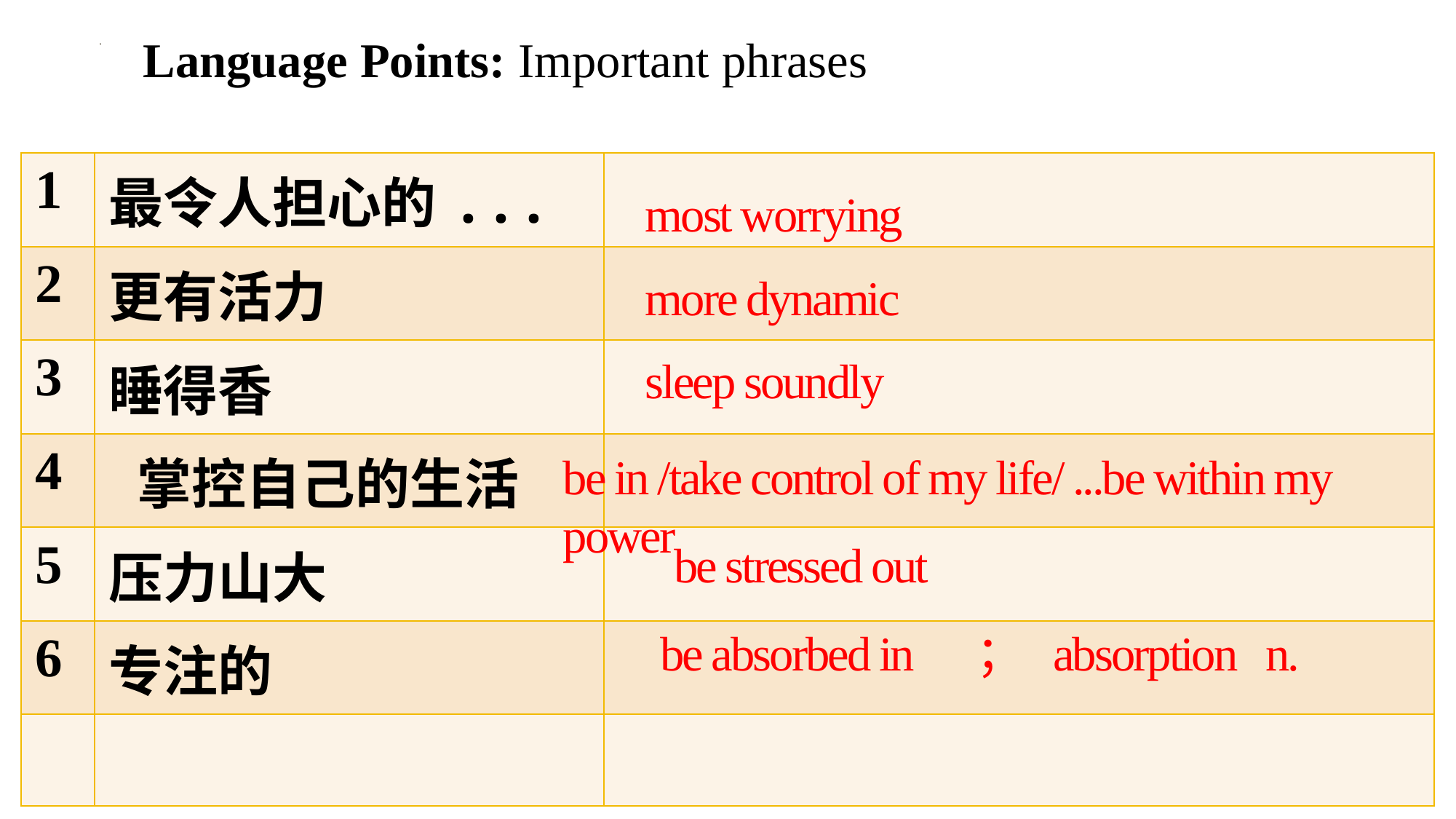

Language Points: Important phrases
| 1 | 最令人担心的... |  |
| --- | --- | --- |
| 2 | 更有活力 |  |
| 3 | 睡得香 |  |
| 4 | 掌控自己的生活 |  |
| 5 | 压力山大 |  |
| 6 | 专注的 |  |
|  |  |  |
most worrying
more dynamic
sleep soundly
be in /take control of my life/ ...be within my power
be stressed out
be absorbed in     ；  absorption   n.